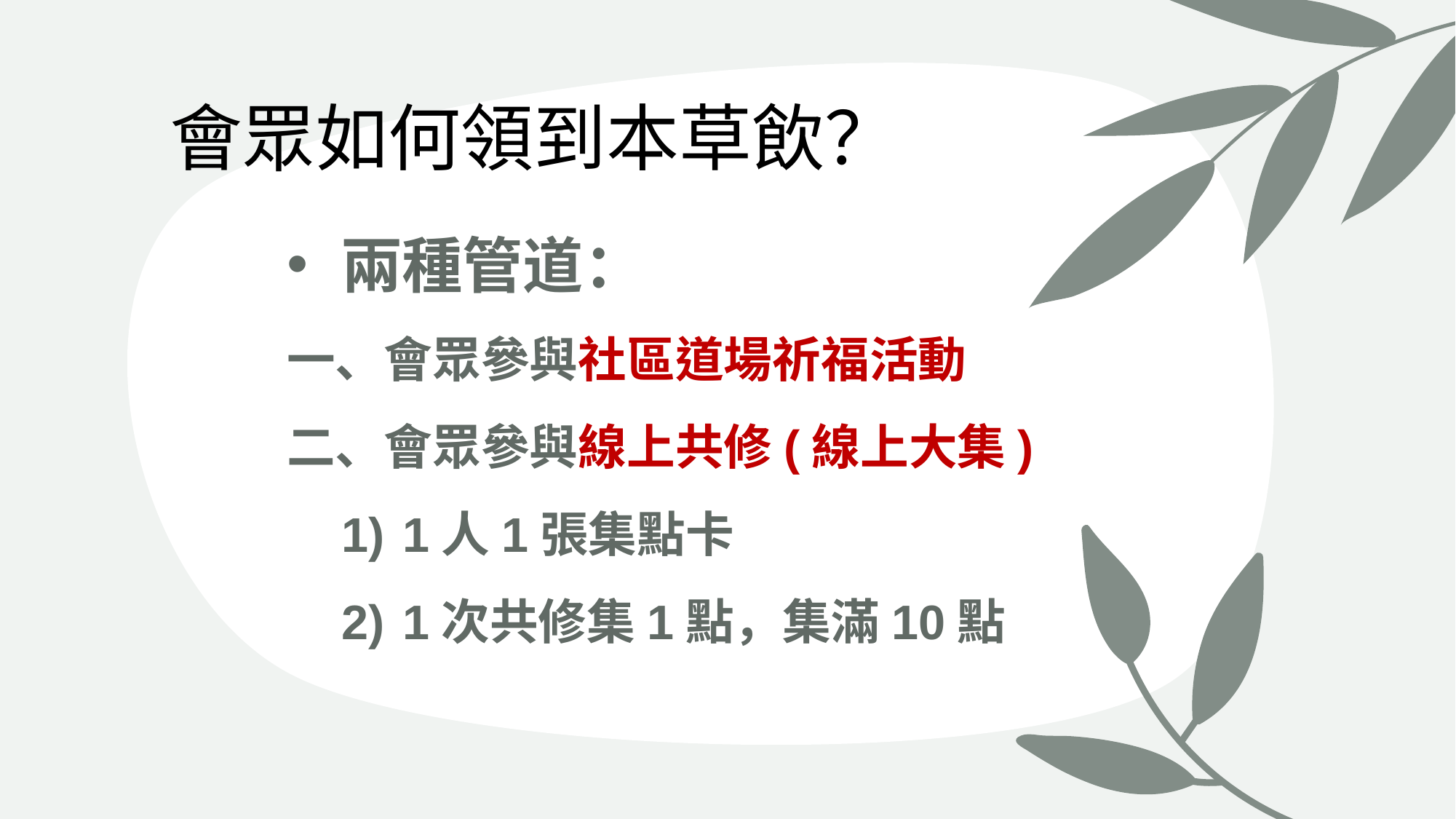

會眾如何領到本草飲？
兩種管道：
一、會眾參與社區道場祈福活動
二、會眾參與線上共修(線上大集)
1人1張集點卡
1次共修集1點，集滿10點